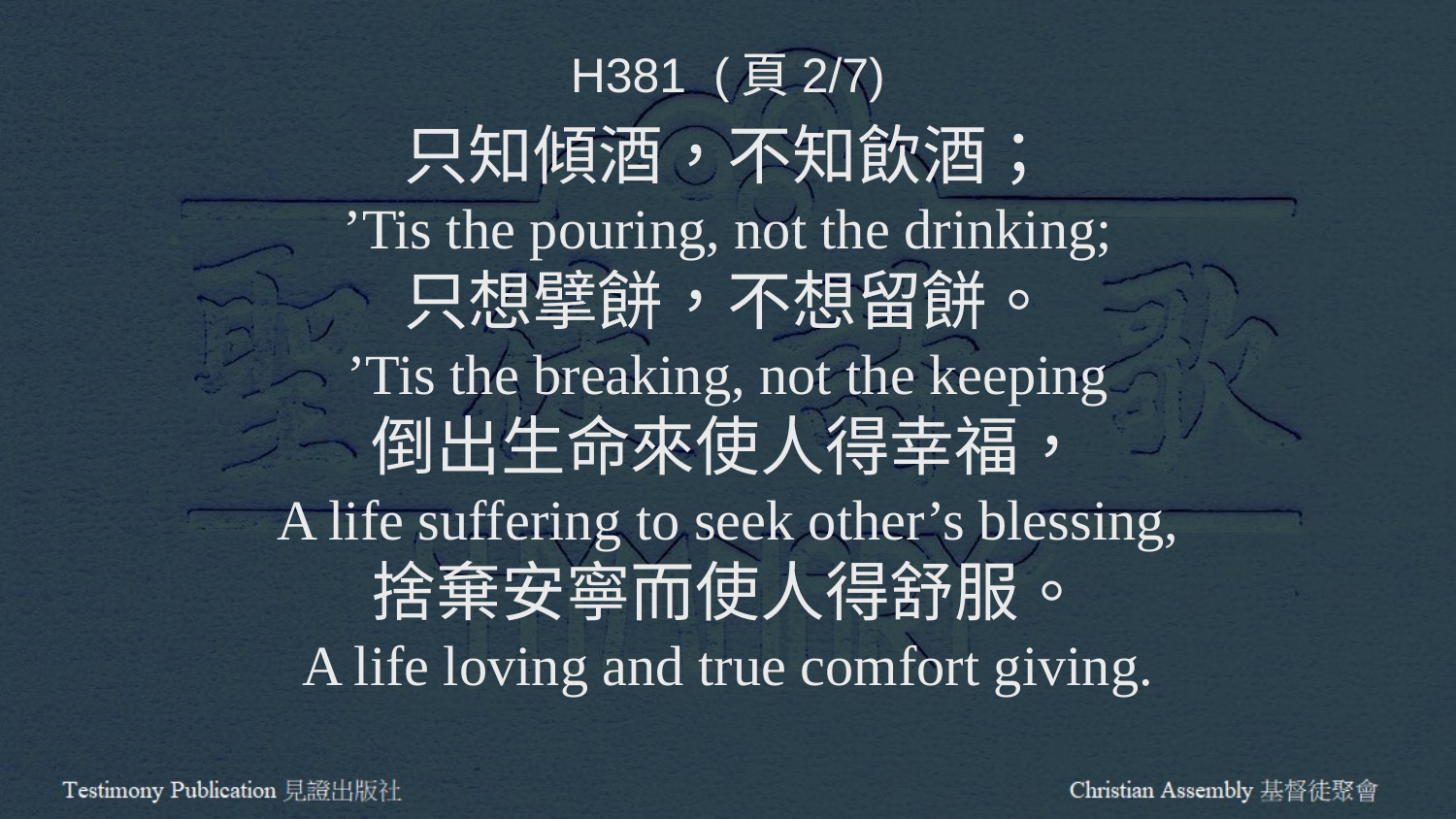

H381  (頁2/7)
只知傾酒，不知飲酒；
’Tis the pouring, not the drinking;
只想擘餅，不想留餅。
’Tis the breaking, not the keeping
倒出生命來使人得幸福，
A life suffering to seek other’s blessing,
捨棄安寧而使人得舒服。
A life loving and true comfort giving.